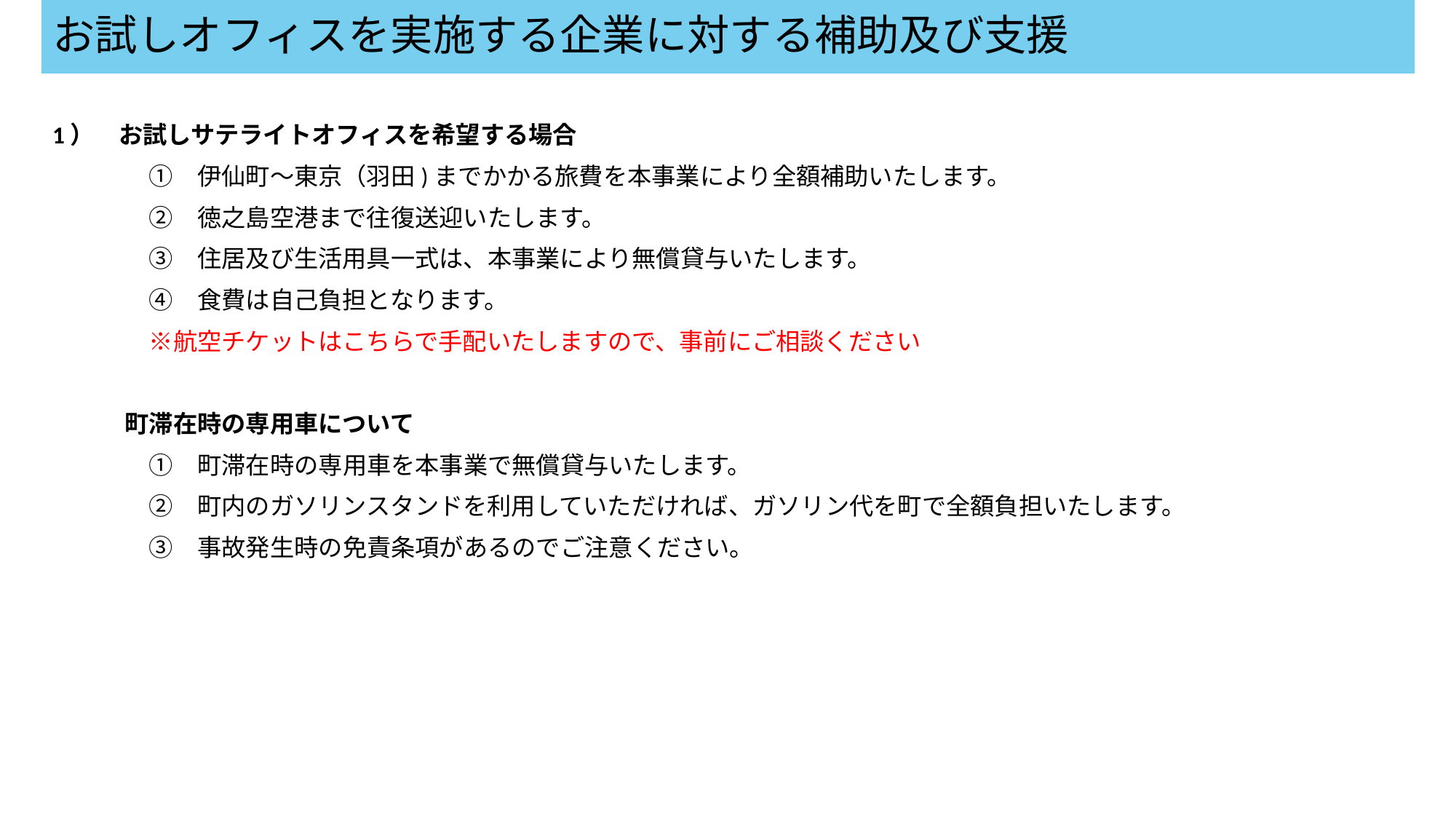

# お試しオフィスを実施する企業に対する補助及び支援

1）　お試しサテライトオフィスを希望する場合
　　　　①　伊仙町～東京（羽田)までかかる旅費を本事業により全額補助いたします。
　　　　②　徳之島空港まで往復送迎いたします。
　　　　③　住居及び生活用具一式は、本事業により無償貸与いたします。
　　　　④　食費は自己負担となります。
　　　　※航空チケットはこちらで手配いたしますので、事前にご相談ください

　　　町滞在時の専用車について
　　　　①　町滞在時の専用車を本事業で無償貸与いたします。
　　　　②　町内のガソリンスタンドを利用していただければ、ガソリン代を町で全額負担いたします。
　　　　③　事故発生時の免責条項があるのでご注意ください。